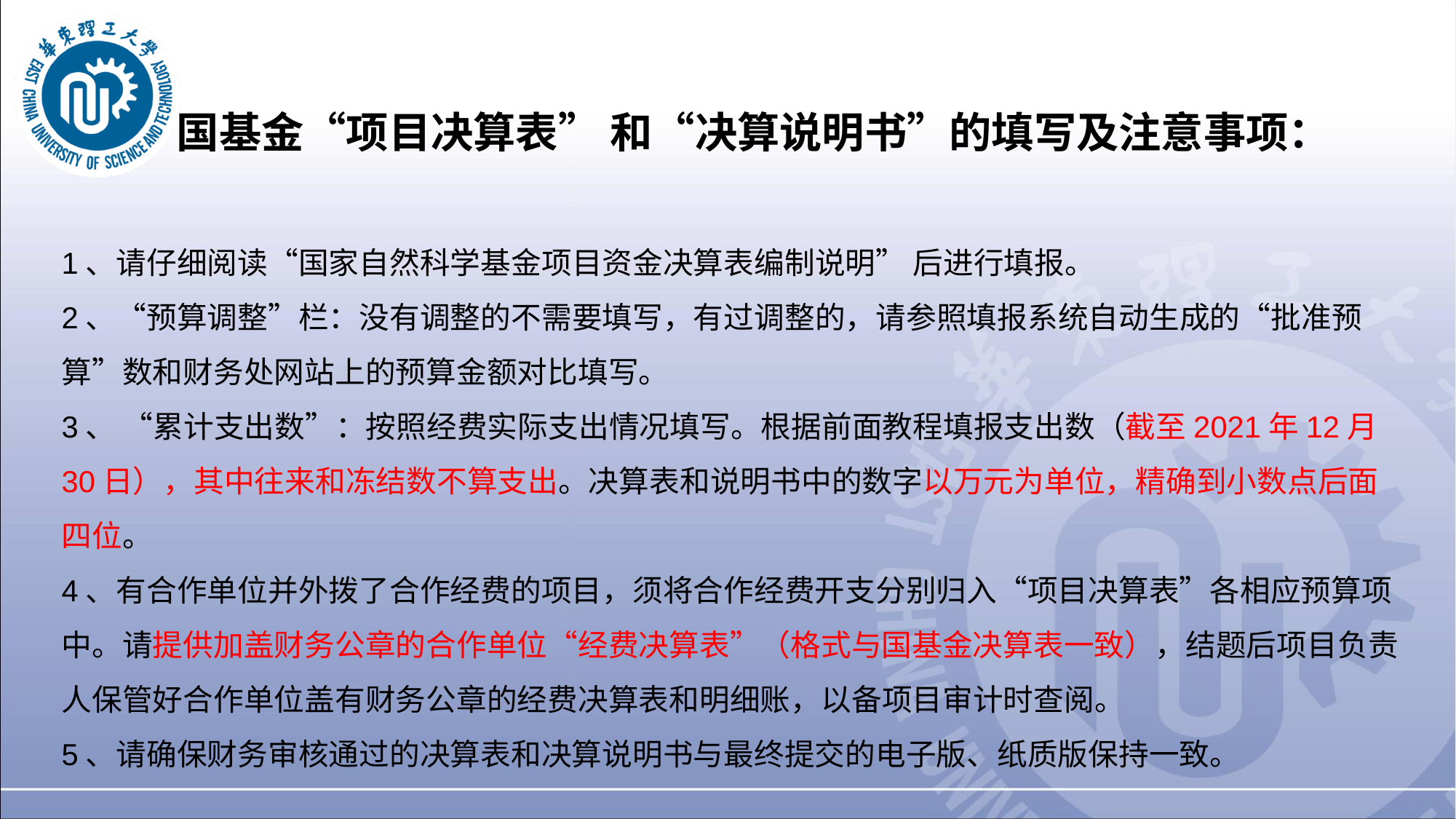

国基金“项目决算表” 和“决算说明书”的填写及注意事项：
1、请仔细阅读“国家自然科学基金项目资金决算表编制说明” 后进行填报。
2、“预算调整”栏：没有调整的不需要填写，有过调整的，请参照填报系统自动生成的“批准预算”数和财务处网站上的预算金额对比填写。
3、 “累计支出数”：按照经费实际支出情况填写。根据前面教程填报支出数（截至2021年12月30日），其中往来和冻结数不算支出。决算表和说明书中的数字以万元为单位，精确到小数点后面四位。
4、有合作单位并外拨了合作经费的项目，须将合作经费开支分别归入“项目决算表”各相应预算项中。请提供加盖财务公章的合作单位“经费决算表”（格式与国基金决算表一致），结题后项目负责人保管好合作单位盖有财务公章的经费决算表和明细账，以备项目审计时查阅。
5、请确保财务审核通过的决算表和决算说明书与最终提交的电子版、纸质版保持一致。